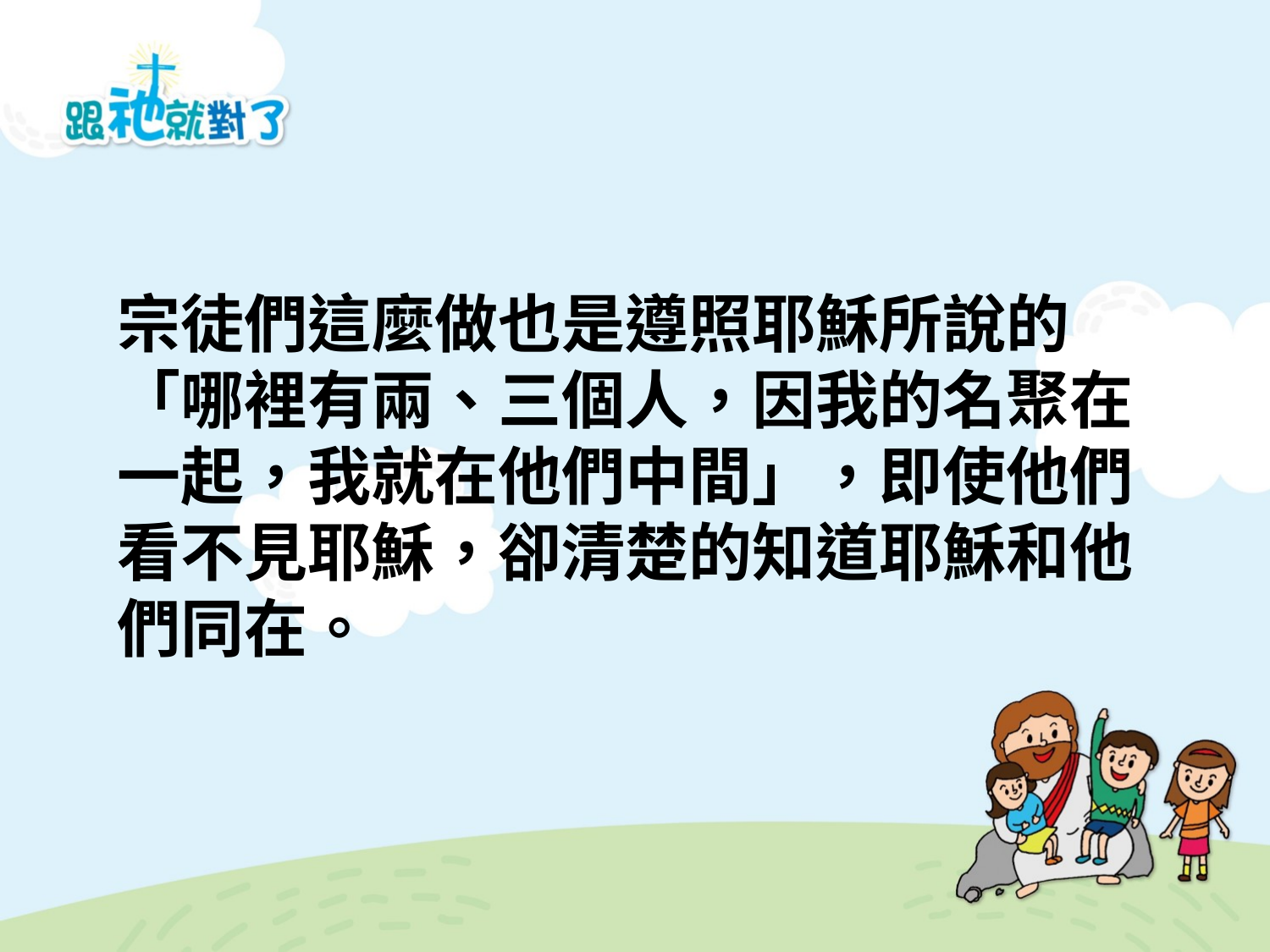

宗徒們這麼做也是遵照耶穌所說的「哪裡有兩、三個人，因我的名聚在一起，我就在他們中間」，即使他們看不見耶穌，卻清楚的知道耶穌和他們同在。